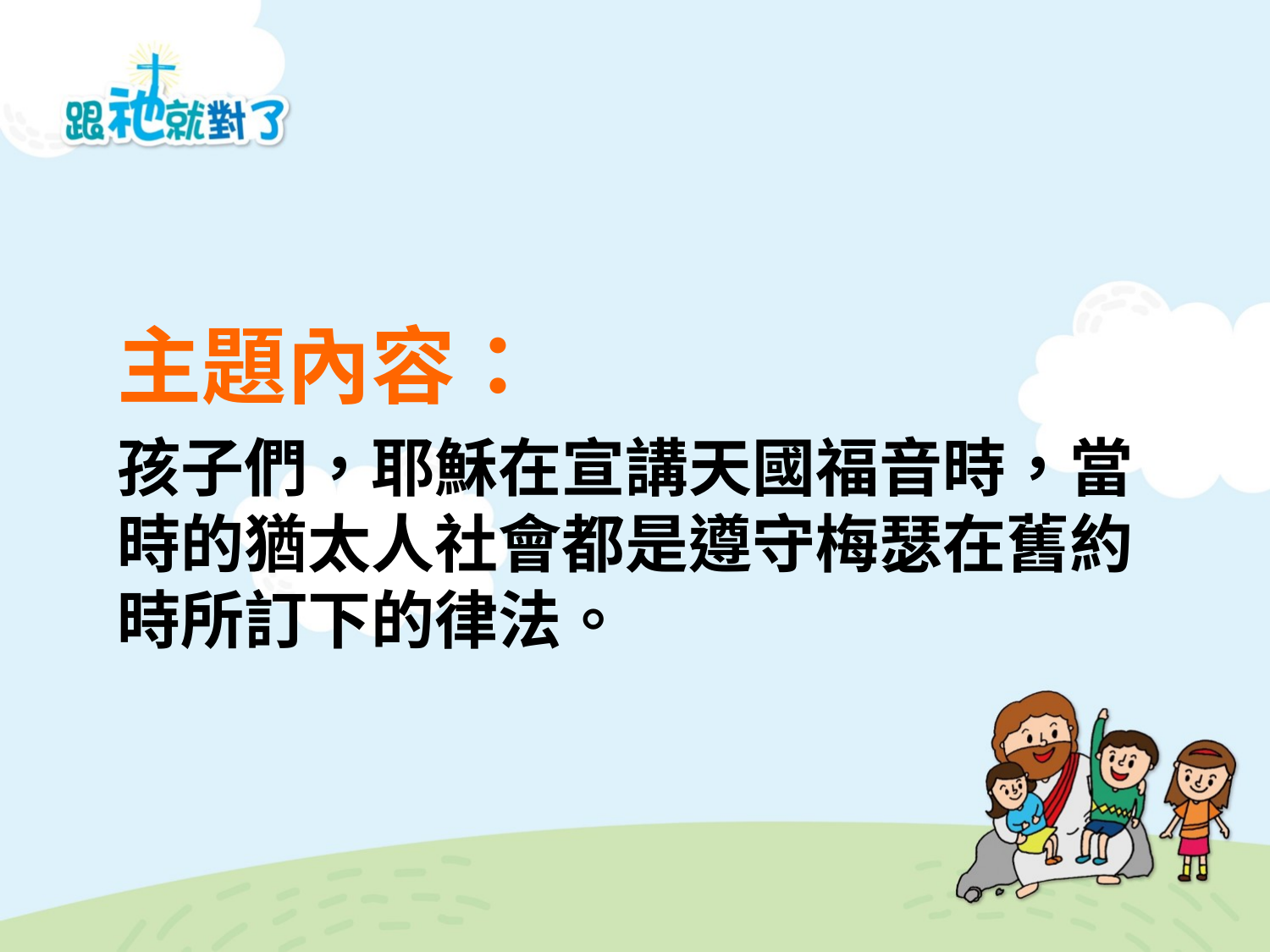

主題內容：
孩子們，耶穌在宣講天國福音時，當時的猶太人社會都是遵守梅瑟在舊約時所訂下的律法。